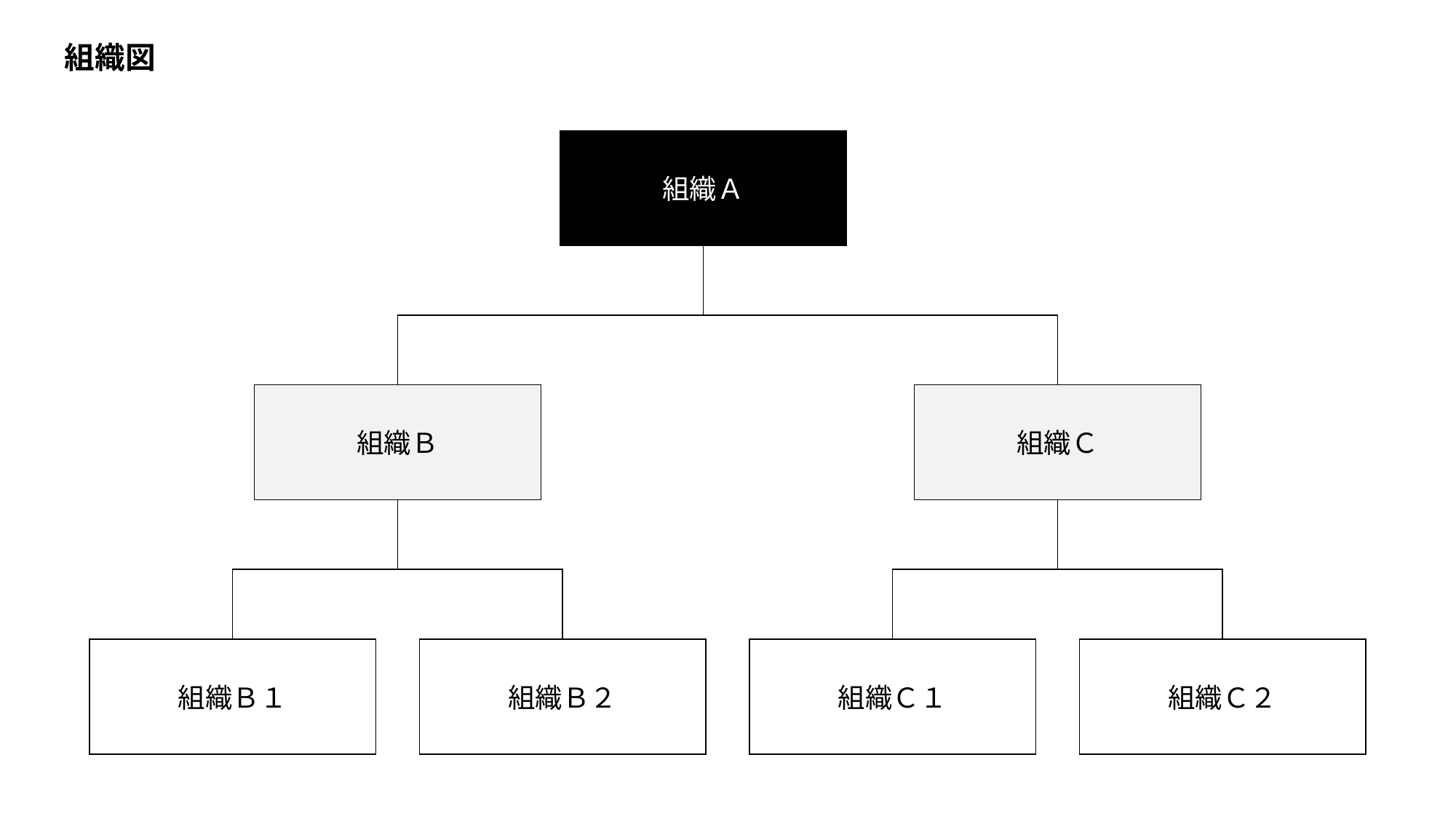

組織図
組織Ａ
組織Ｂ
組織Ｃ
組織Ｂ１
組織Ｂ２
組織Ｃ１
組織Ｃ２